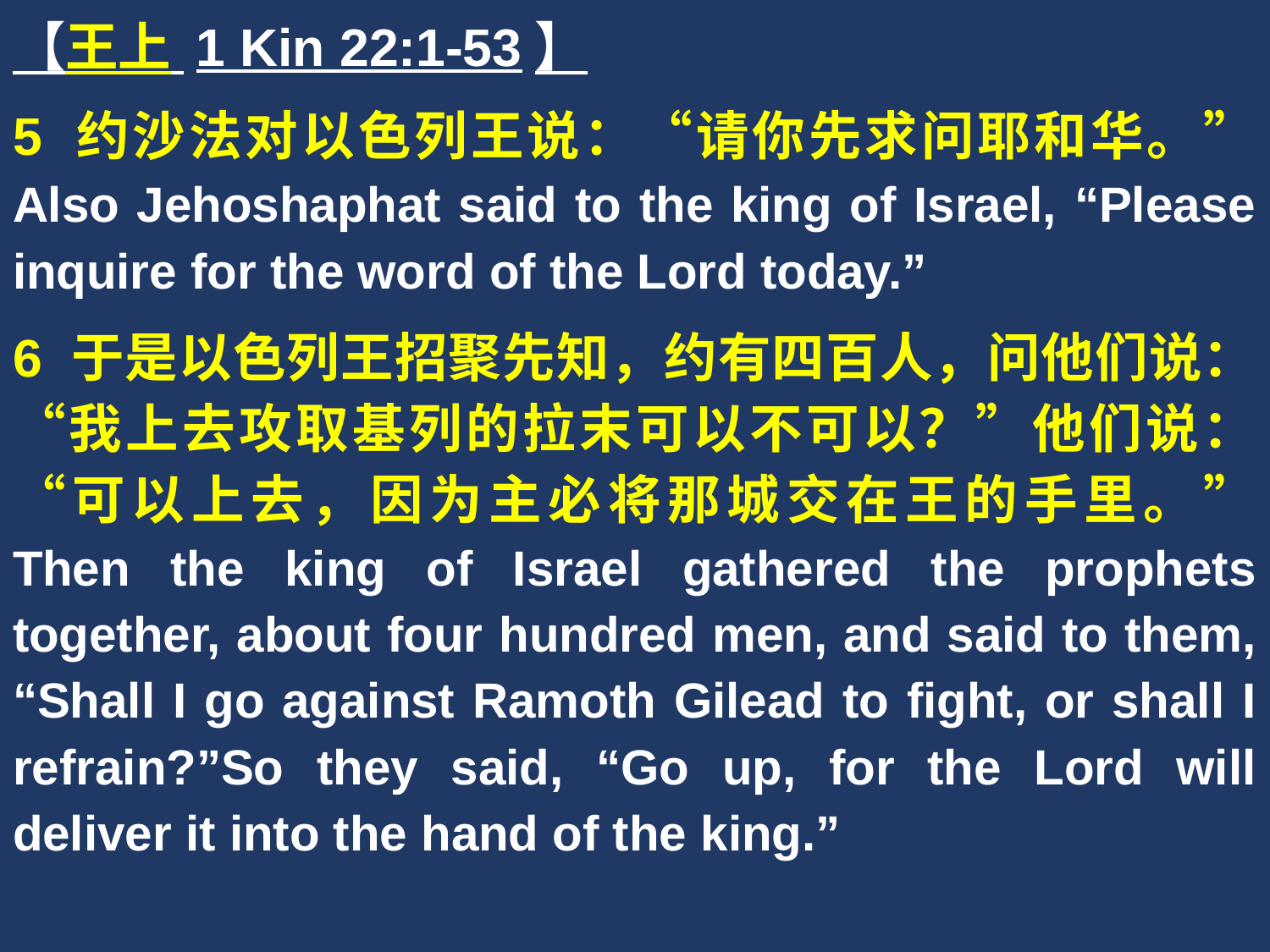

【王上 1 Kin 22:1-53】
5 约沙法对以色列王说：“请你先求问耶和华。” Also Jehoshaphat said to the king of Israel, “Please inquire for the word of the Lord today.”
6 于是以色列王招聚先知，约有四百人，问他们说：“我上去攻取基列的拉末可以不可以？”他们说：“可以上去，因为主必将那城交在王的手里。” Then the king of Israel gathered the prophets together, about four hundred men, and said to them, “Shall I go against Ramoth Gilead to fight, or shall I refrain?”So they said, “Go up, for the Lord will deliver it into the hand of the king.”